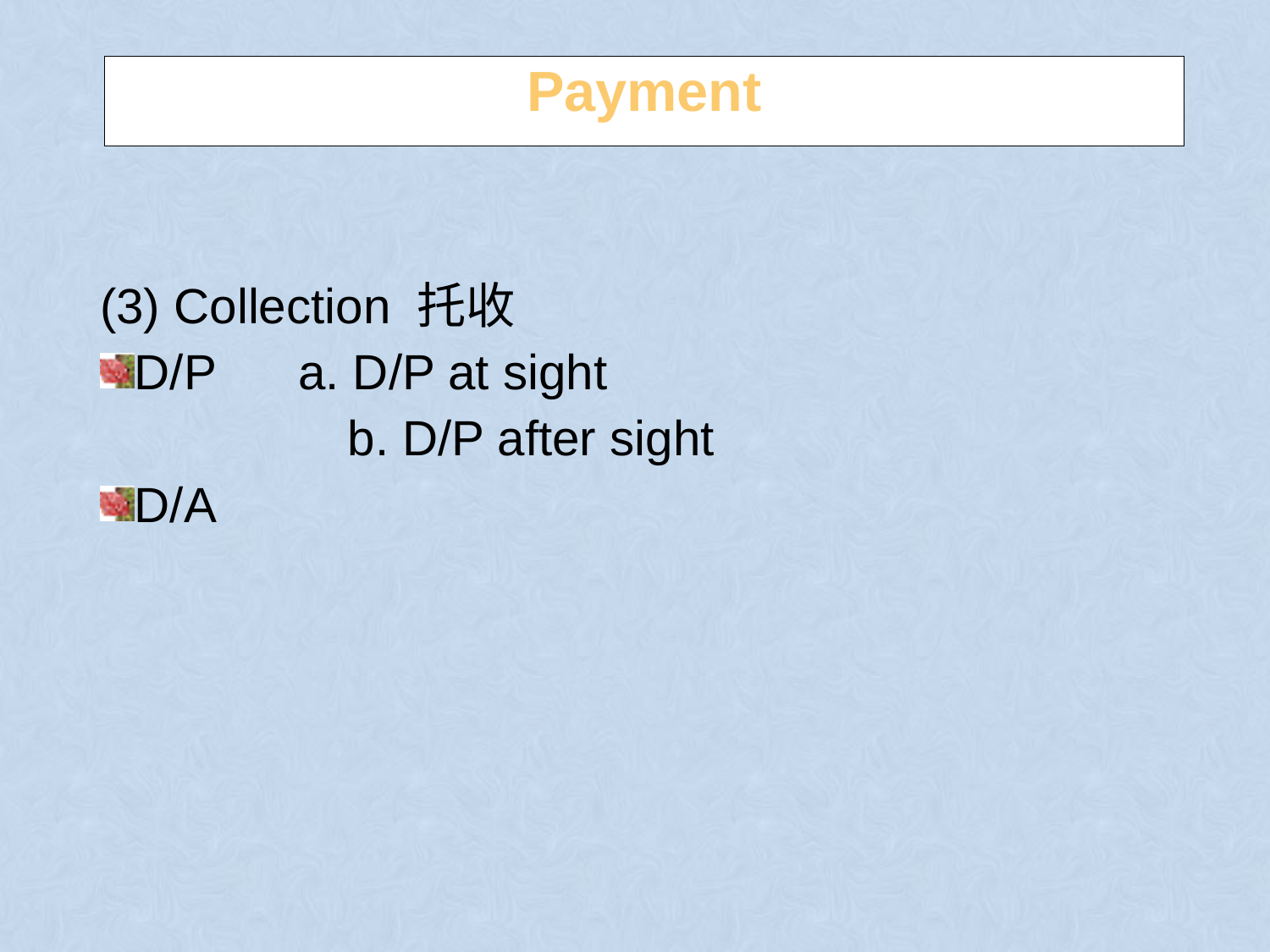

#
Payment
(3) Collection 托收
D/P      a. D/P at sight
                  b. D/P after sight
D/A